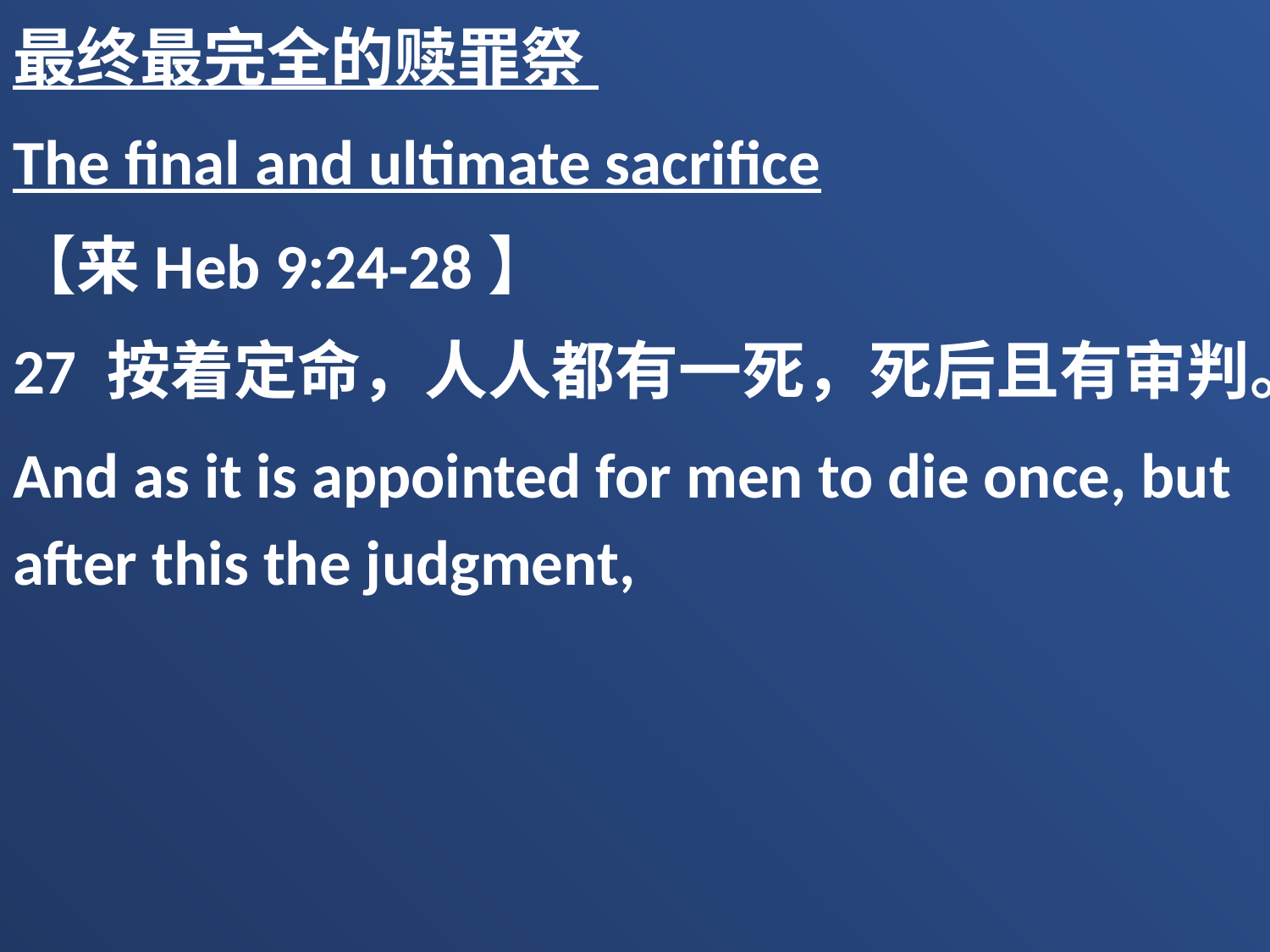

最终最完全的赎罪祭
The final and ultimate sacrifice
【来Heb 9:24-28】
27 按着定命，人人都有一死，死后且有审判。
And as it is appointed for men to die once, but after this the judgment,